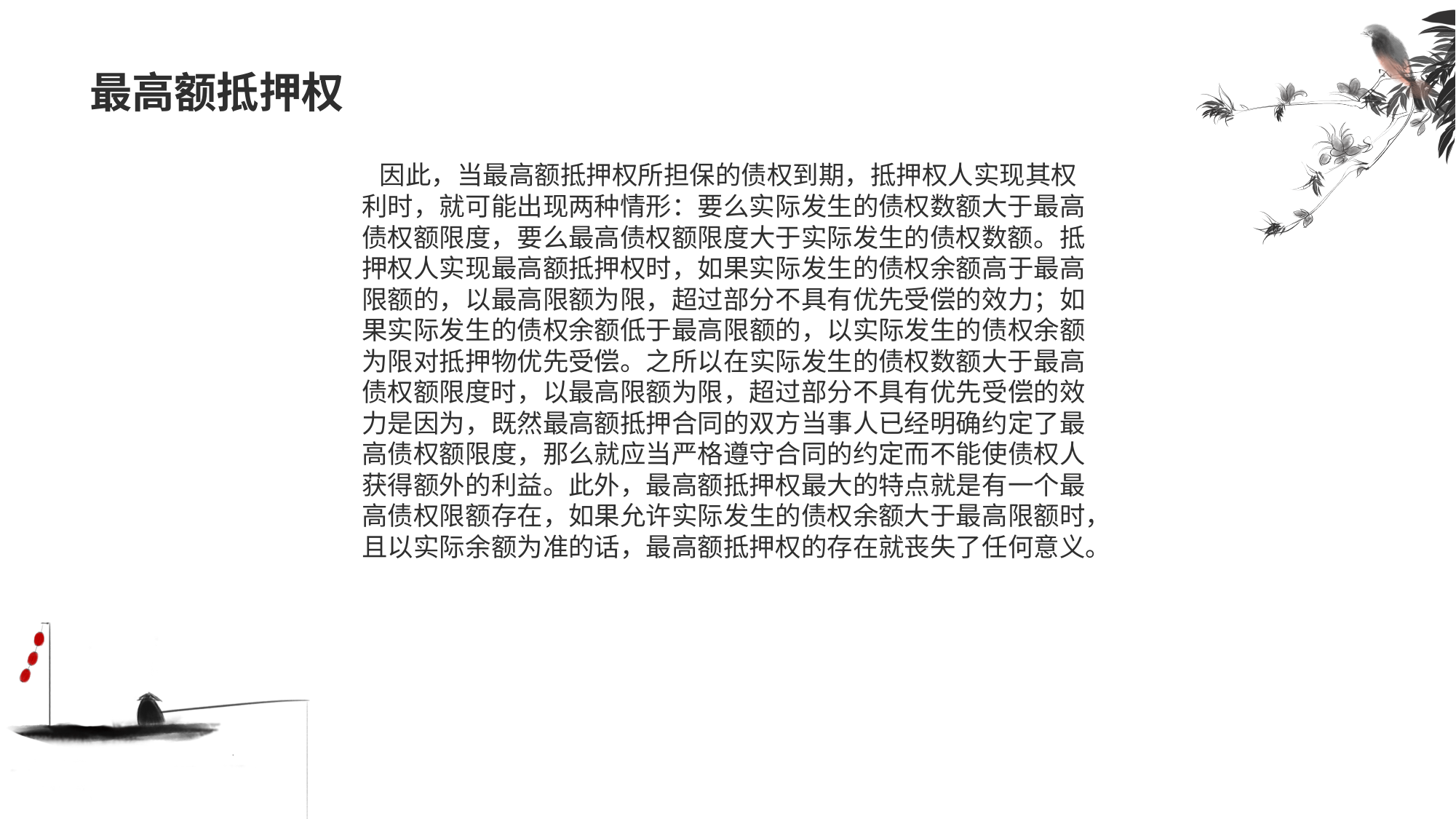

# 最高额抵押权

  因此，当最高额抵押权所担保的债权到期，抵押权人实现其权利时，就可能出现两种情形：要么实际发生的债权数额大于最高债权额限度，要么最高债权额限度大于实际发生的债权数额。抵押权人实现最高额抵押权时，如果实际发生的债权余额高于最高限额的，以最高限额为限，超过部分不具有优先受偿的效力；如果实际发生的债权余额低于最高限额的，以实际发生的债权余额为限对抵押物优先受偿。之所以在实际发生的债权数额大于最高债权额限度时，以最高限额为限，超过部分不具有优先受偿的效力是因为，既然最高额抵押合同的双方当事人已经明确约定了最高债权额限度，那么就应当严格遵守合同的约定而不能使债权人获得额外的利益。此外，最高额抵押权最大的特点就是有一个最高债权限额存在，如果允许实际发生的债权余额大于最高限额时，且以实际余额为准的话，最高额抵押权的存在就丧失了任何意义。
172